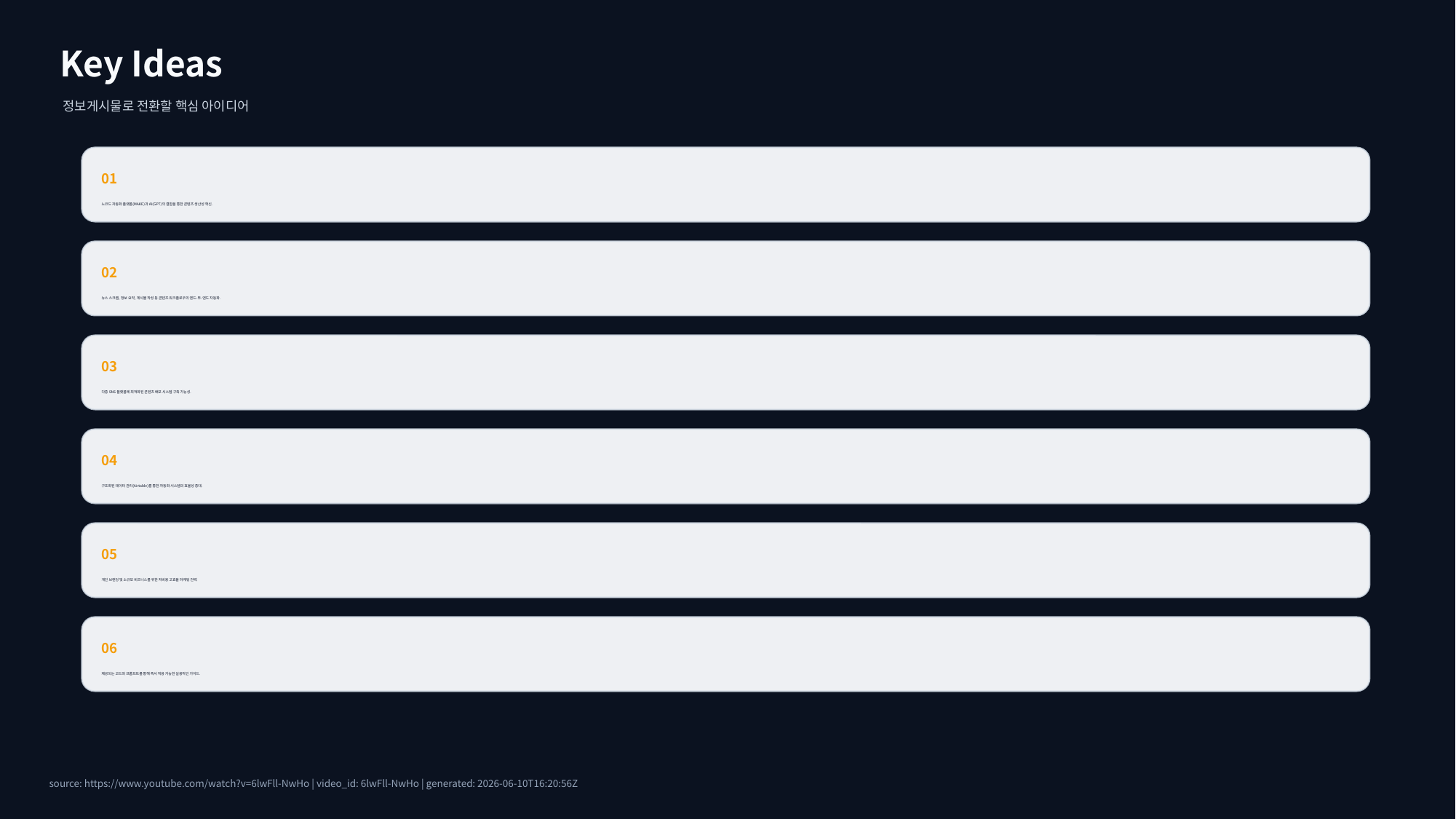

Key Ideas
정보게시물로 전환할 핵심 아이디어

01
노코드 자동화 플랫폼(MAKE)과 AI(GPT)의 결합을 통한 콘텐츠 생산성 혁신.

02
뉴스 스크랩, 정보 요약, 게시물 작성 등 콘텐츠 워크플로우의 엔드-투-엔드 자동화.

03
다중 SNS 플랫폼에 최적화된 콘텐츠 배포 시스템 구축 가능성.

04
구조화된 데이터 관리(Airtable)를 통한 자동화 시스템의 효율성 증대.

05
개인 브랜딩 및 소규모 비즈니스를 위한 저비용 고효율 마케팅 전략.

06
제공되는 코드와 프롬프트를 통해 즉시 적용 가능한 실용적인 가이드.
source: https://www.youtube.com/watch?v=6lwFll-NwHo | video_id: 6lwFll-NwHo | generated: 2026-06-10T16:20:56Z